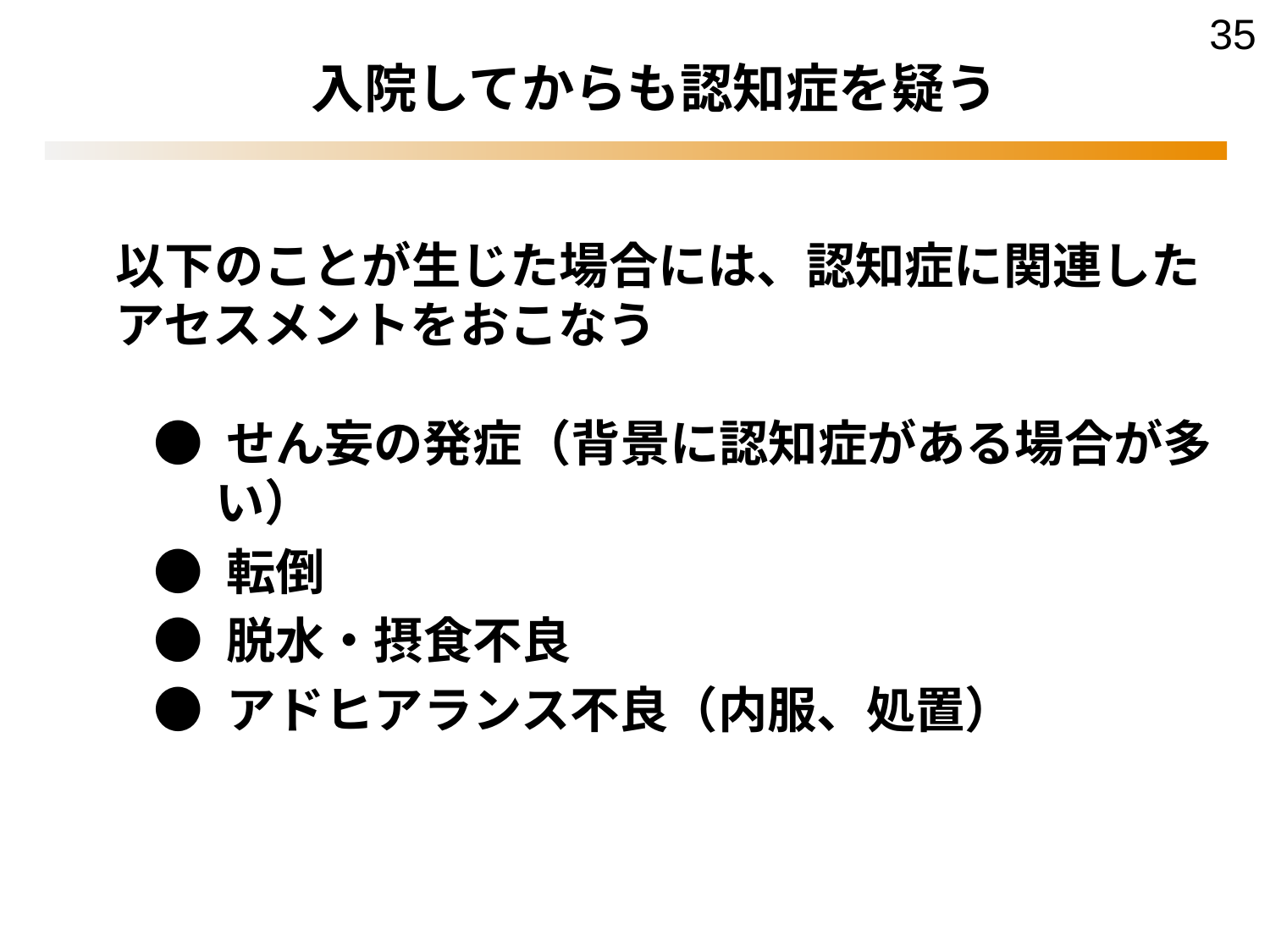

35
入院してからも認知症を疑う

以下のことが生じた場合には、認知症に関連した
アセスメントをおこなう

● せん妄の発症（背景に認知症がある場合が多い）
● 転倒
● 脱水・摂食不良
● アドヒアランス不良（内服、処置）